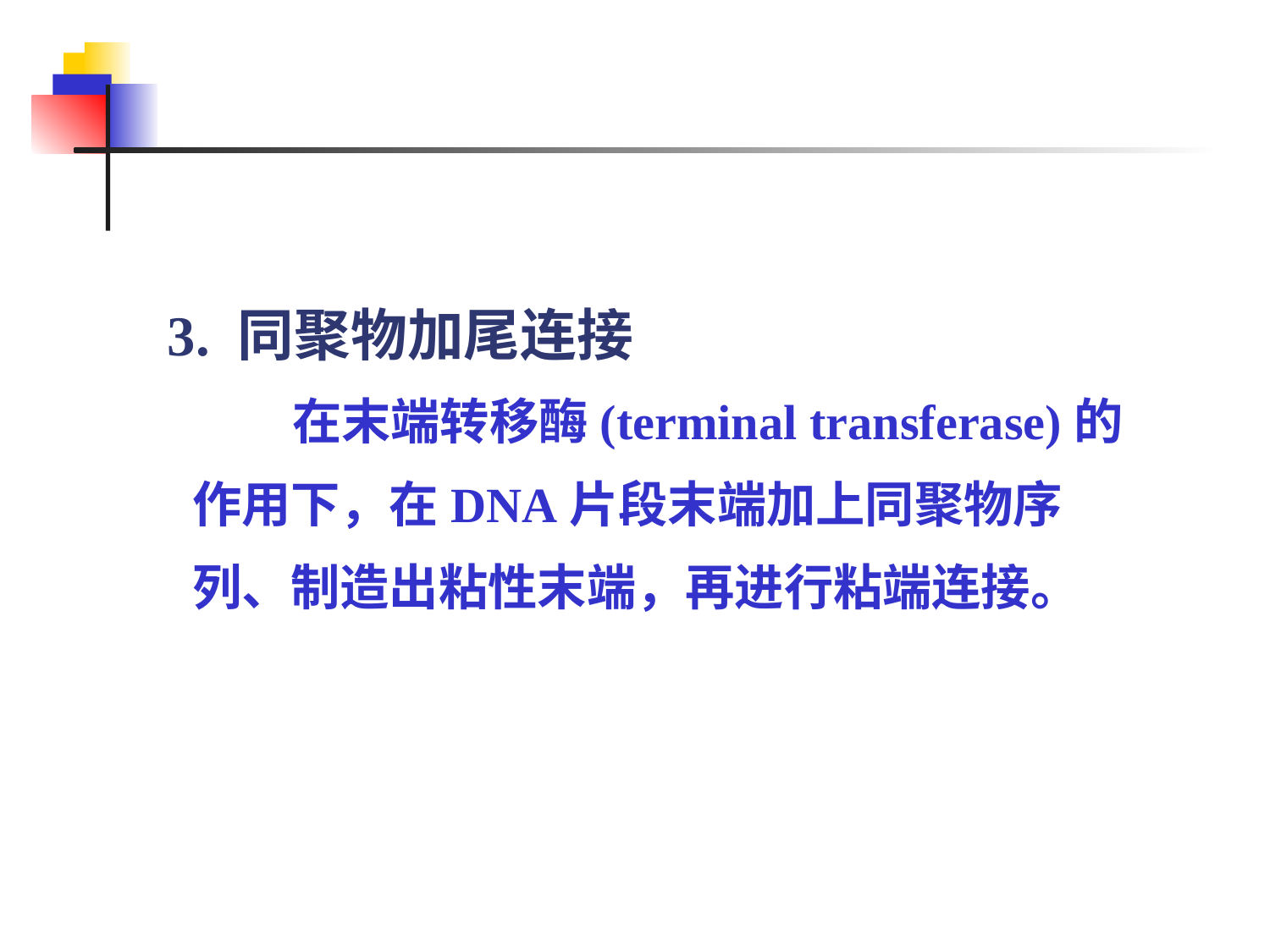

3. 同聚物加尾连接
在末端转移酶(terminal transferase)的作用下，在DNA片段末端加上同聚物序列、制造出粘性末端，再进行粘端连接。